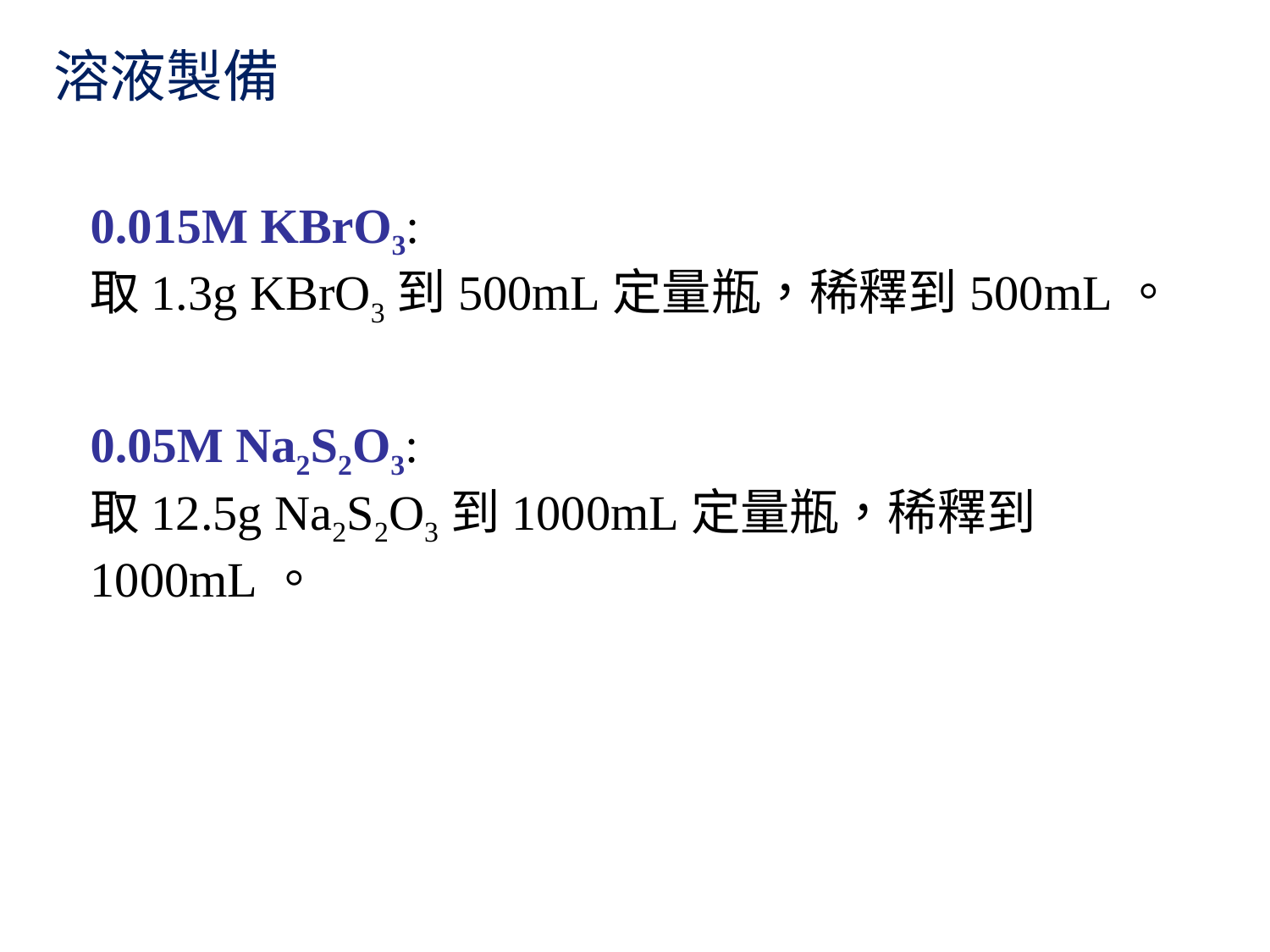

溶液製備
0.015M KBrO3:
取1.3g KBrO3到500mL定量瓶，稀釋到500mL。

0.05M Na2S2O3:
取12.5g Na2S2O3到1000mL定量瓶，稀釋到1000mL。